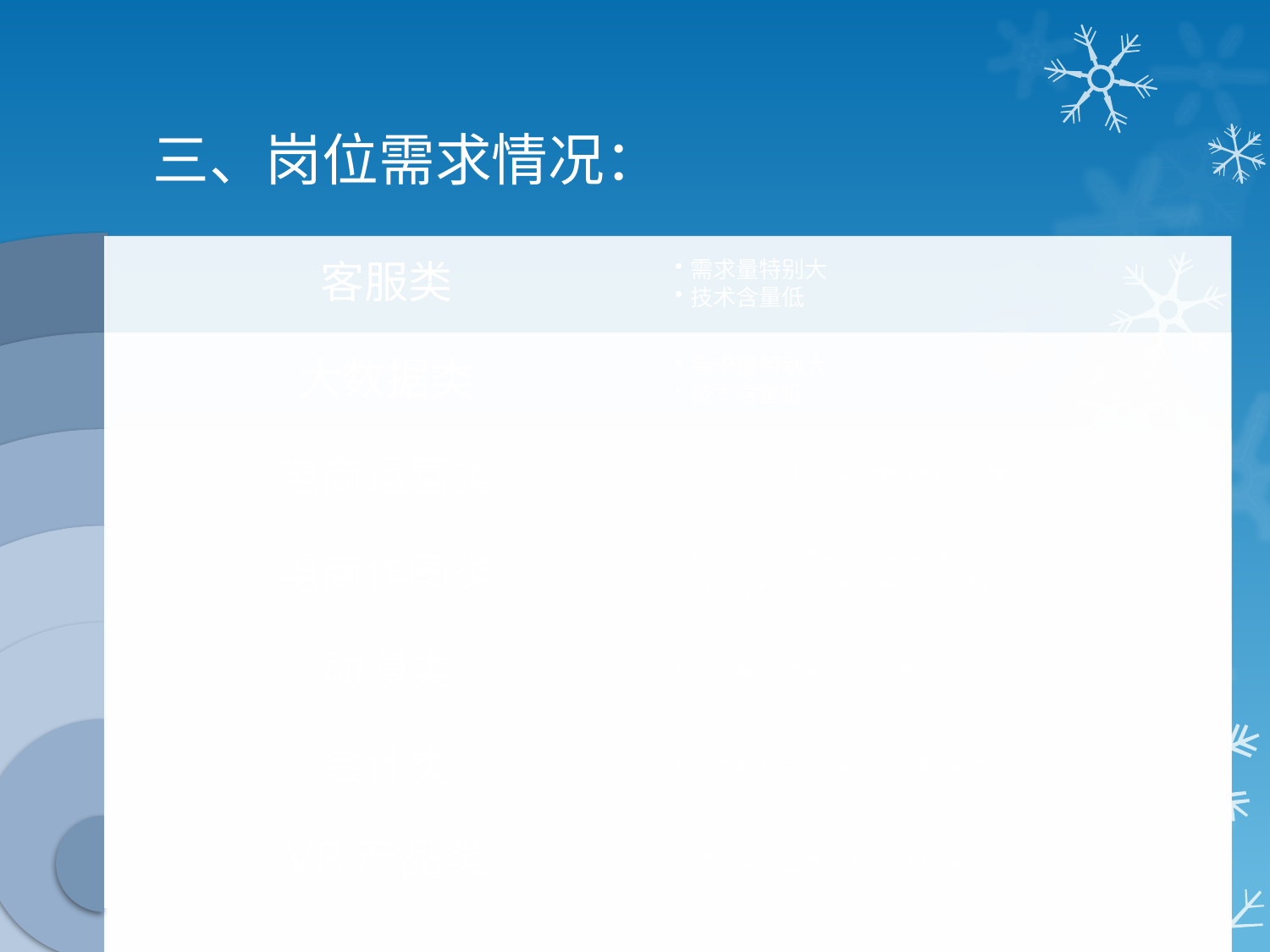

客服类
大数据类
电商运营类
电商作图类
动漫类
会计类
VR产品类
需求量特别大
技术含量低
需求量特别大
技术含量低
与电商人才培养方案课程吻合度高
PS，校内教学一般能满足
3D max，需进行专项产品制作培训
企业要求远高于学校教学
人员较稳定，很少有招聘需求
岗位需求量大，但人才稀缺
# 三、岗位需求情况：